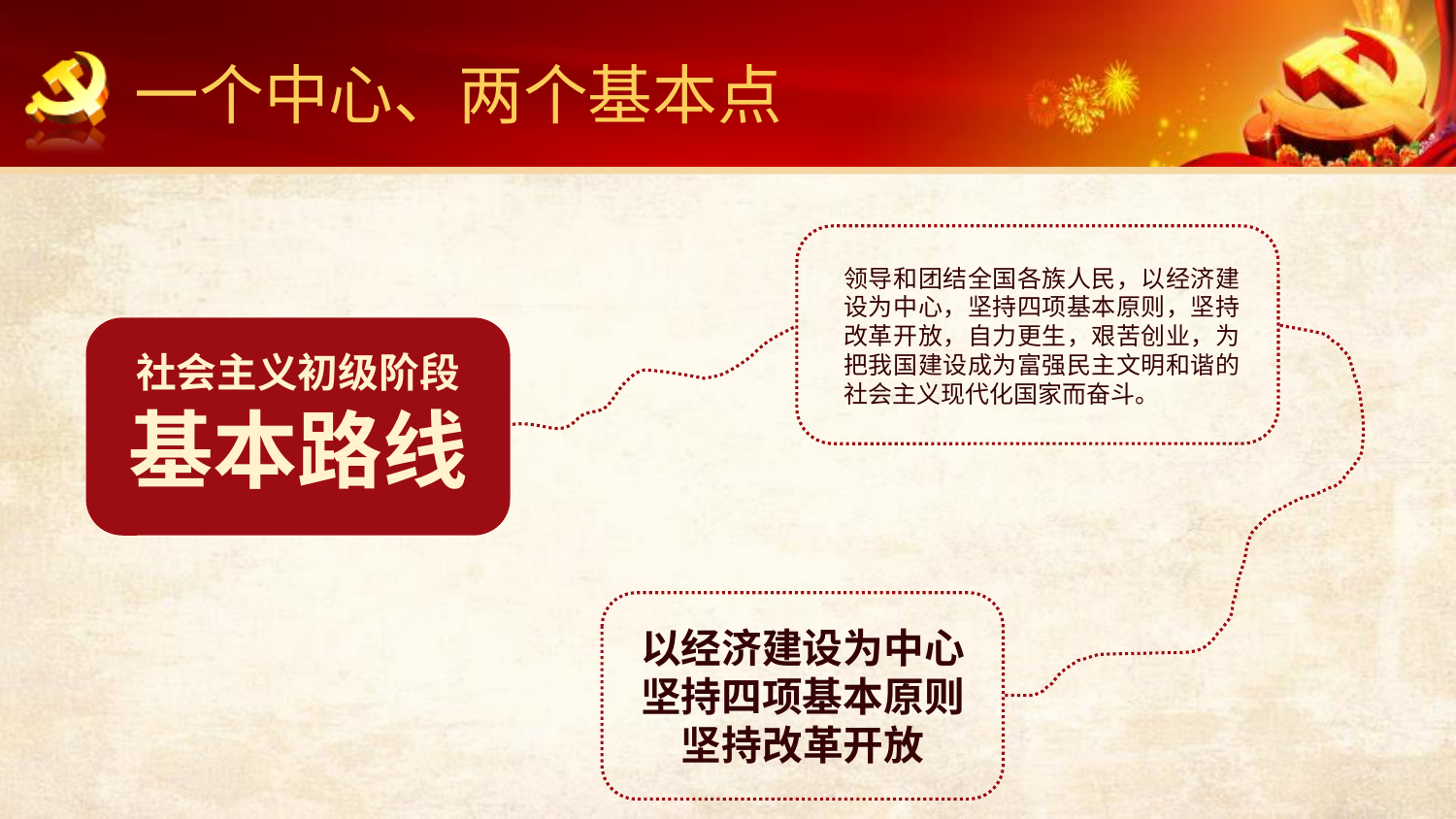

一个中心、两个基本点

领导和团结全国各族人民，以经济建设为中心，坚持四项基本原则，坚持改革开放，自力更生，艰苦创业，为把我国建设成为富强民主文明和谐的社会主义现代化国家而奋斗。

社会主义初级阶段
基本路线

以经济建设为中心
坚持四项基本原则
坚持改革开放